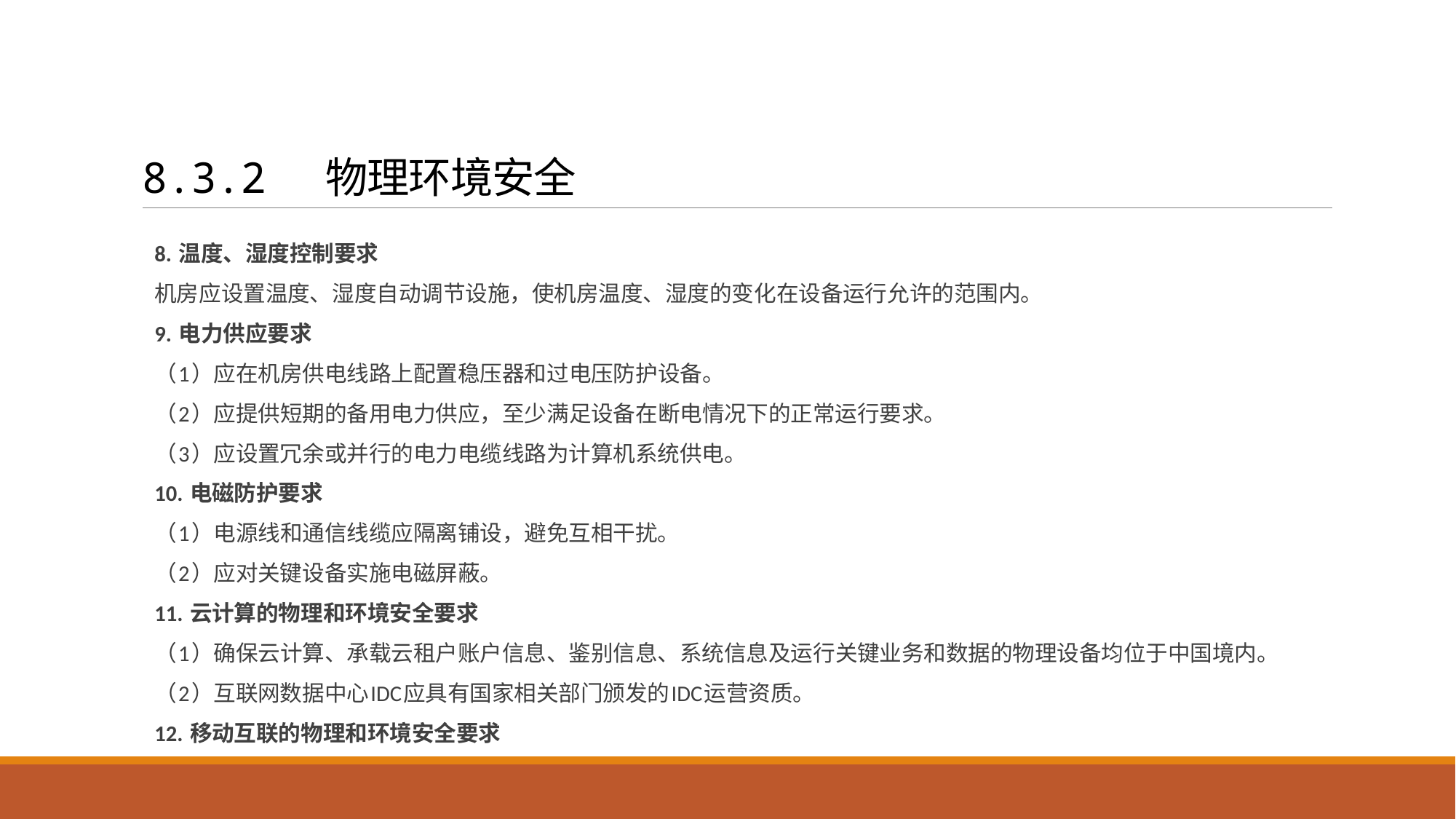

# 8.3.2  物理环境安全
8. 温度、湿度控制要求
机房应设置温度、湿度自动调节设施，使机房温度、湿度的变化在设备运行允许的范围内。
9. 电力供应要求
（1）应在机房供电线路上配置稳压器和过电压防护设备。
（2）应提供短期的备用电力供应，至少满足设备在断电情况下的正常运行要求。
（3）应设置冗余或并行的电力电缆线路为计算机系统供电。
10. 电磁防护要求
（1）电源线和通信线缆应隔离铺设，避免互相干扰。
（2）应对关键设备实施电磁屏蔽。
11. 云计算的物理和环境安全要求
（1）确保云计算、承载云租户账户信息、鉴别信息、系统信息及运行关键业务和数据的物理设备均位于中国境内。
（2）互联网数据中心IDC应具有国家相关部门颁发的IDC运营资质。
12. 移动互联的物理和环境安全要求